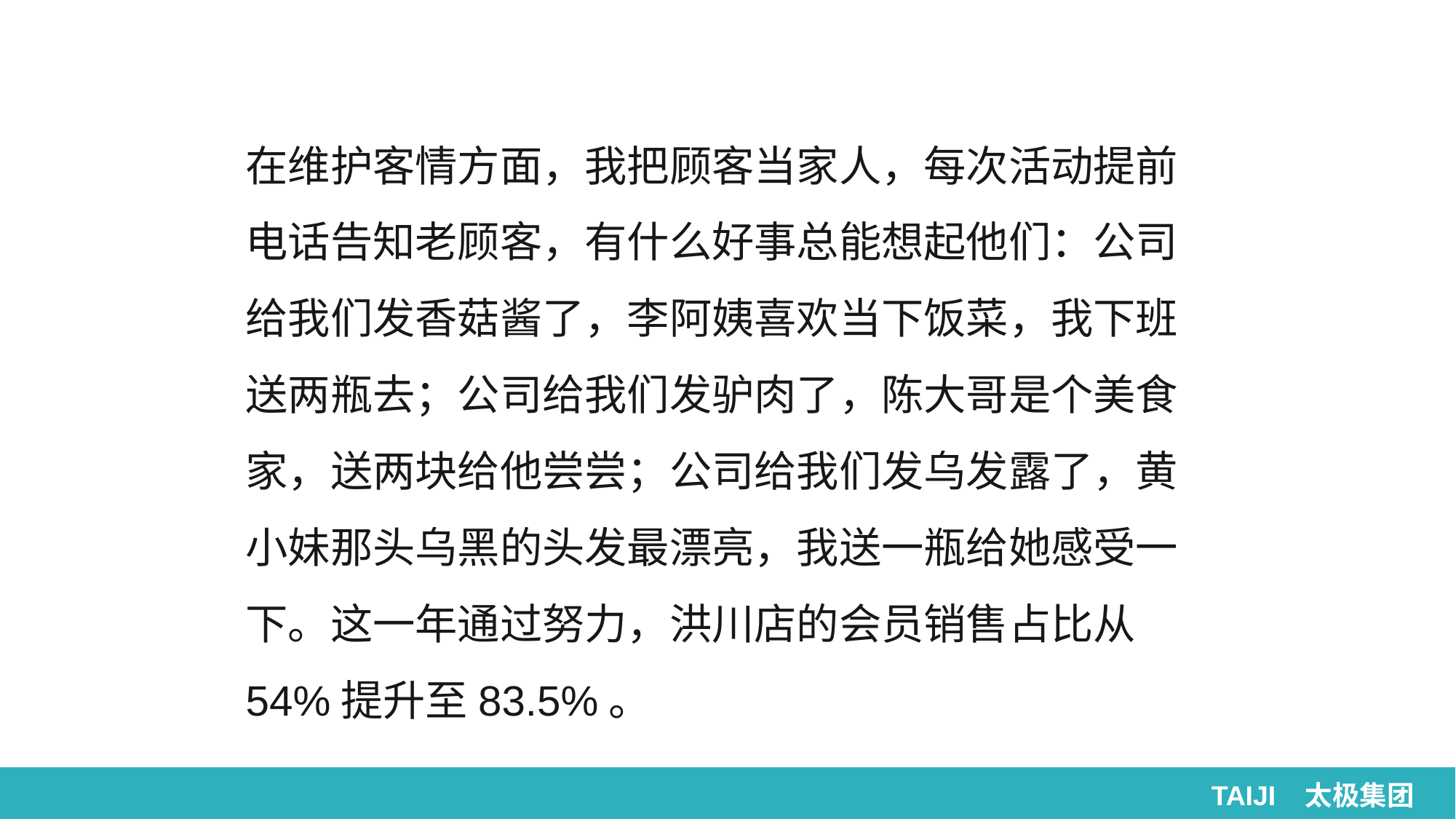

在维护客情方面，我把顾客当家人，每次活动提前电话告知老顾客，有什么好事总能想起他们：公司给我们发香菇酱了，李阿姨喜欢当下饭菜，我下班送两瓶去；公司给我们发驴肉了，陈大哥是个美食家，送两块给他尝尝；公司给我们发乌发露了，黄小妹那头乌黑的头发最漂亮，我送一瓶给她感受一下。这一年通过努力，洪川店的会员销售占比从54%提升至83.5%。

TAIJI   太极集团